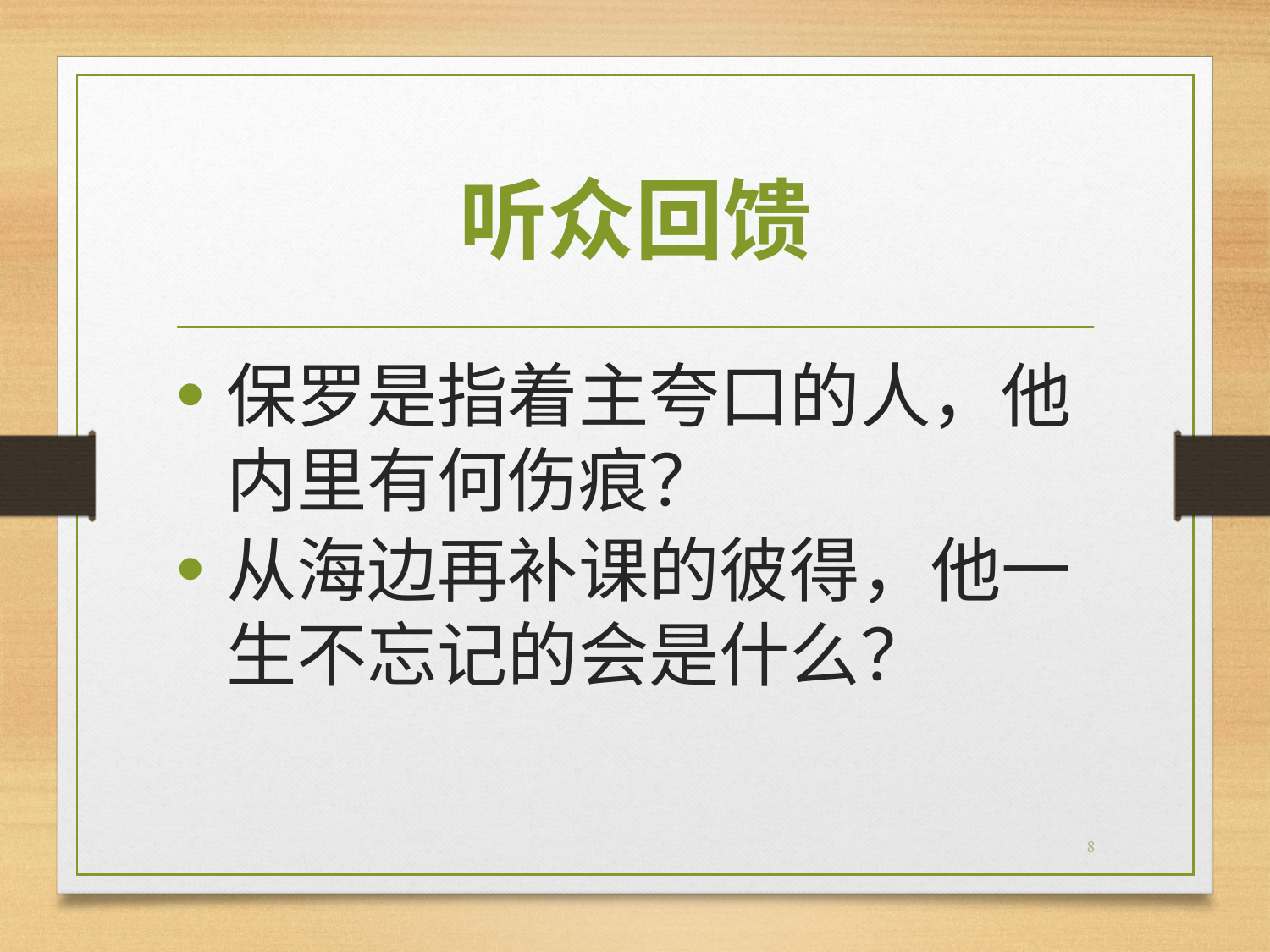

# 听众回馈
保罗是指着主夸口的人，他内里有何伤痕？
从海边再补课的彼得，他一生不忘记的会是什么？
8